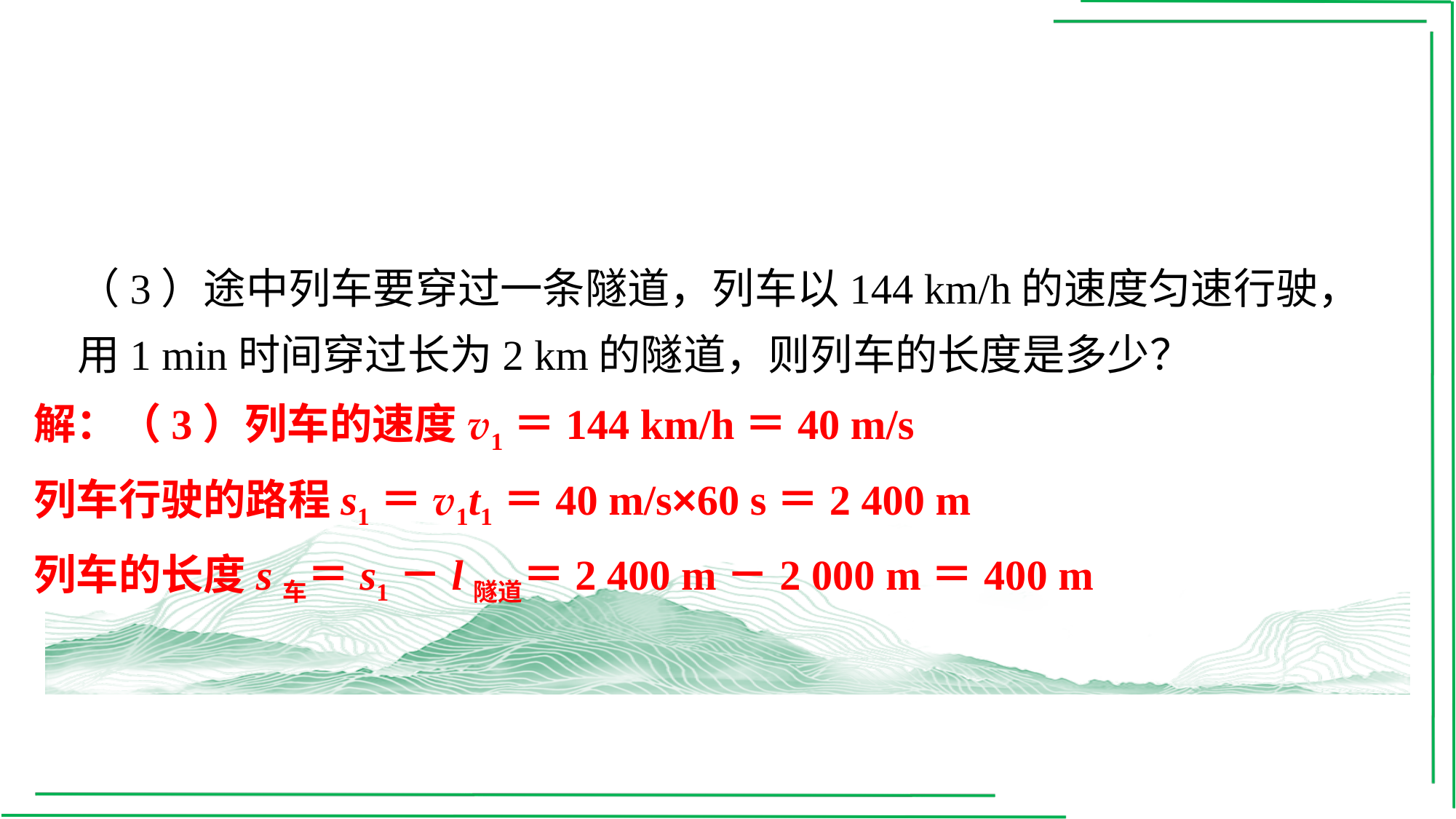

（3）途中列车要穿过一条隧道，列车以144 km/h的速度匀速行驶，用1 min时间穿过长为2 km的隧道，则列车的长度是多少？
解：（3）列车的速度v1＝144 km/h＝40 m/s
列车行驶的路程s1＝v1t1＝40 m/s×60 s＝2 400 m
列车的长度s车＝s1－l隧道＝2 400 m－2 000 m＝400 m